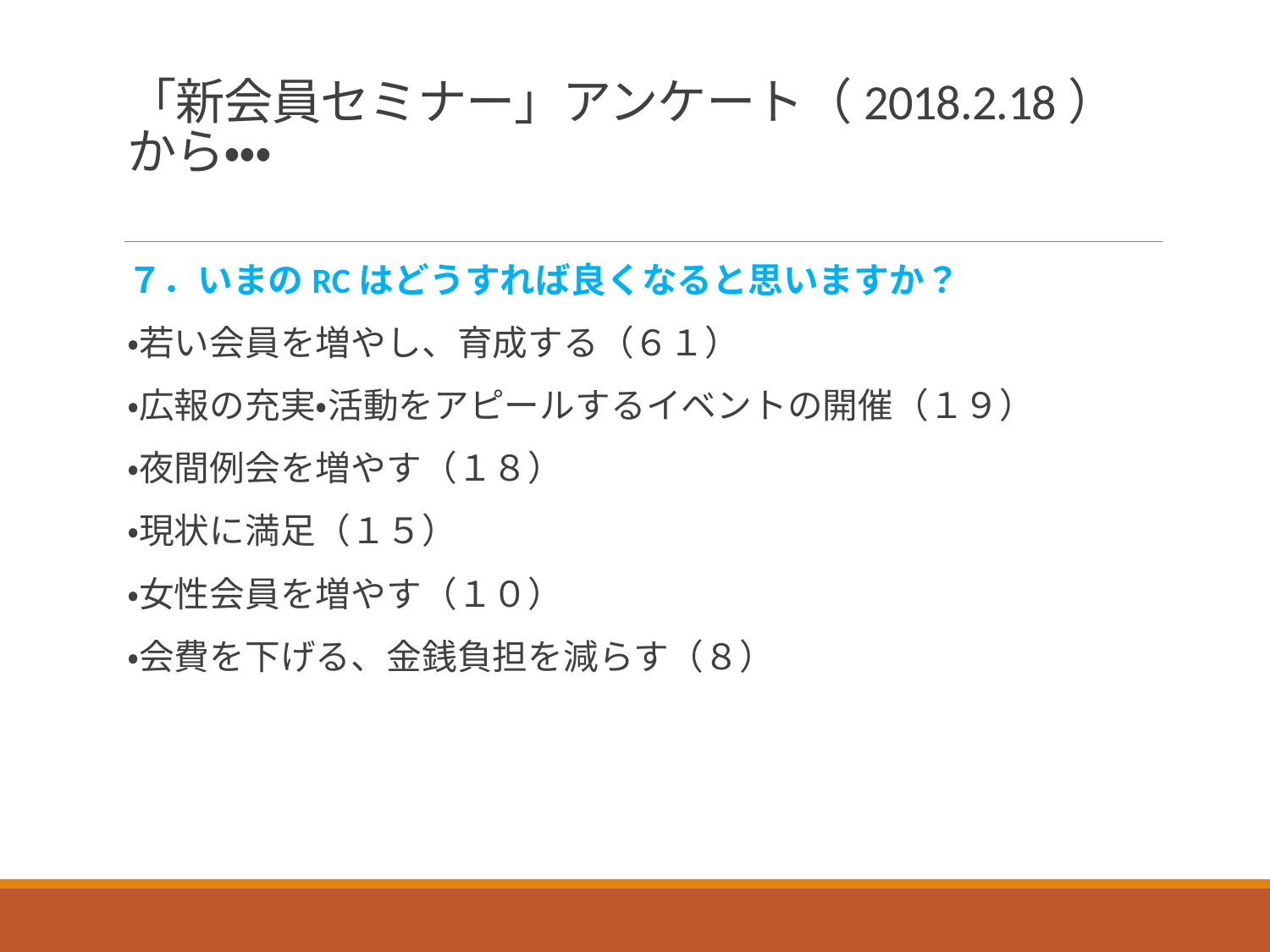

# 「新会員セミナー」アンケート（2018.2.18）から・・・
７．いまのRCはどうすれば良くなると思いますか？
・若い会員を増やし、育成する（６１）
・広報の充実・活動をアピールするイベントの開催（１９）
・夜間例会を増やす（１８）
・現状に満足（１５）
・女性会員を増やす（１０）
・会費を下げる、金銭負担を減らす（８）